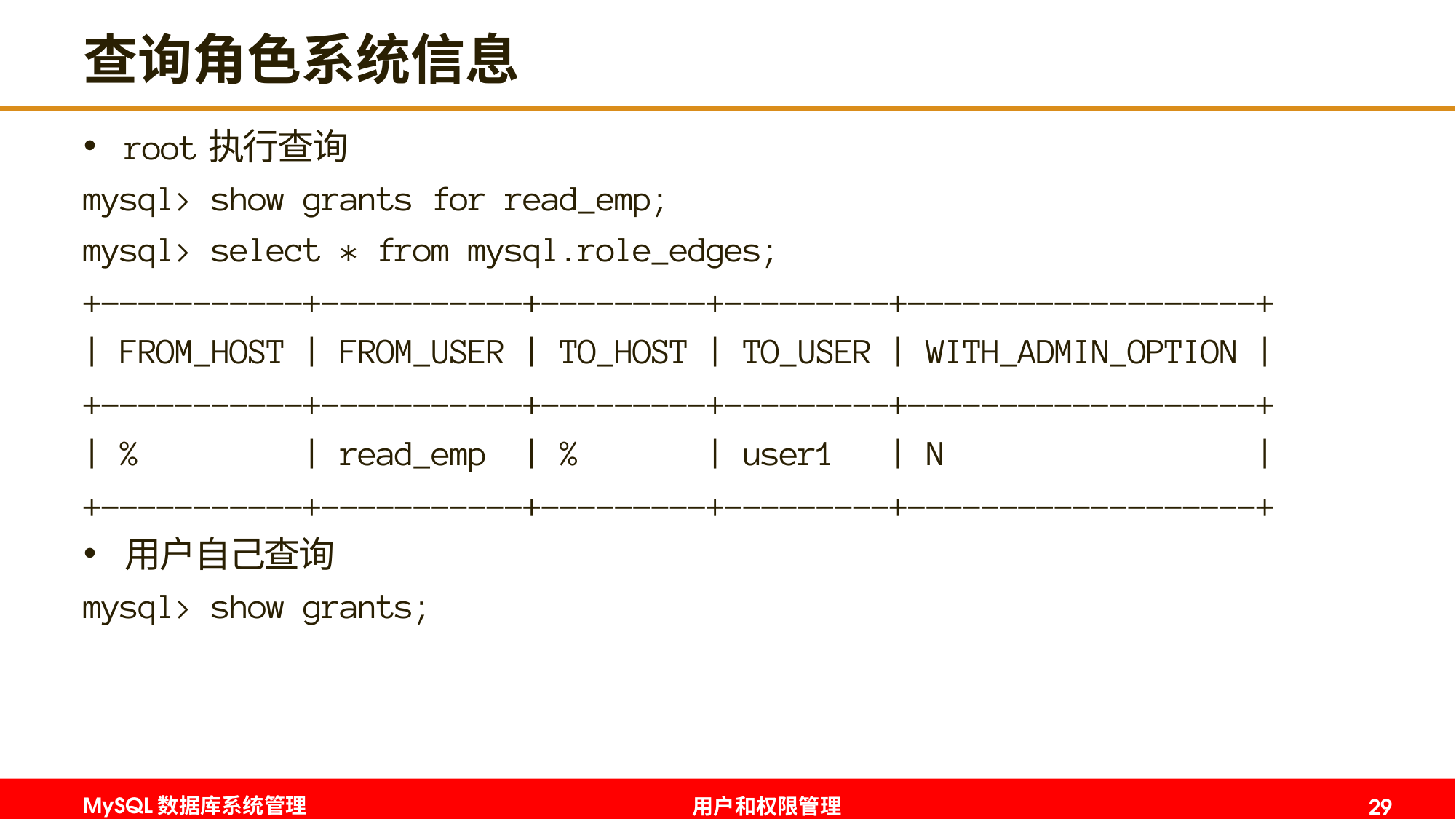

# 查询角色系统信息
root执行查询
mysql> show grants for read_emp;
mysql> select * from mysql.role_edges;
+-----------+-----------+---------+---------+-------------------+
| FROM_HOST | FROM_USER | TO_HOST | TO_USER | WITH_ADMIN_OPTION |
+-----------+-----------+---------+---------+-------------------+
| %         | read_emp  | %       | user1   | N                 |
+-----------+-----------+---------+---------+-------------------+
用户自己查询
mysql> show grants;